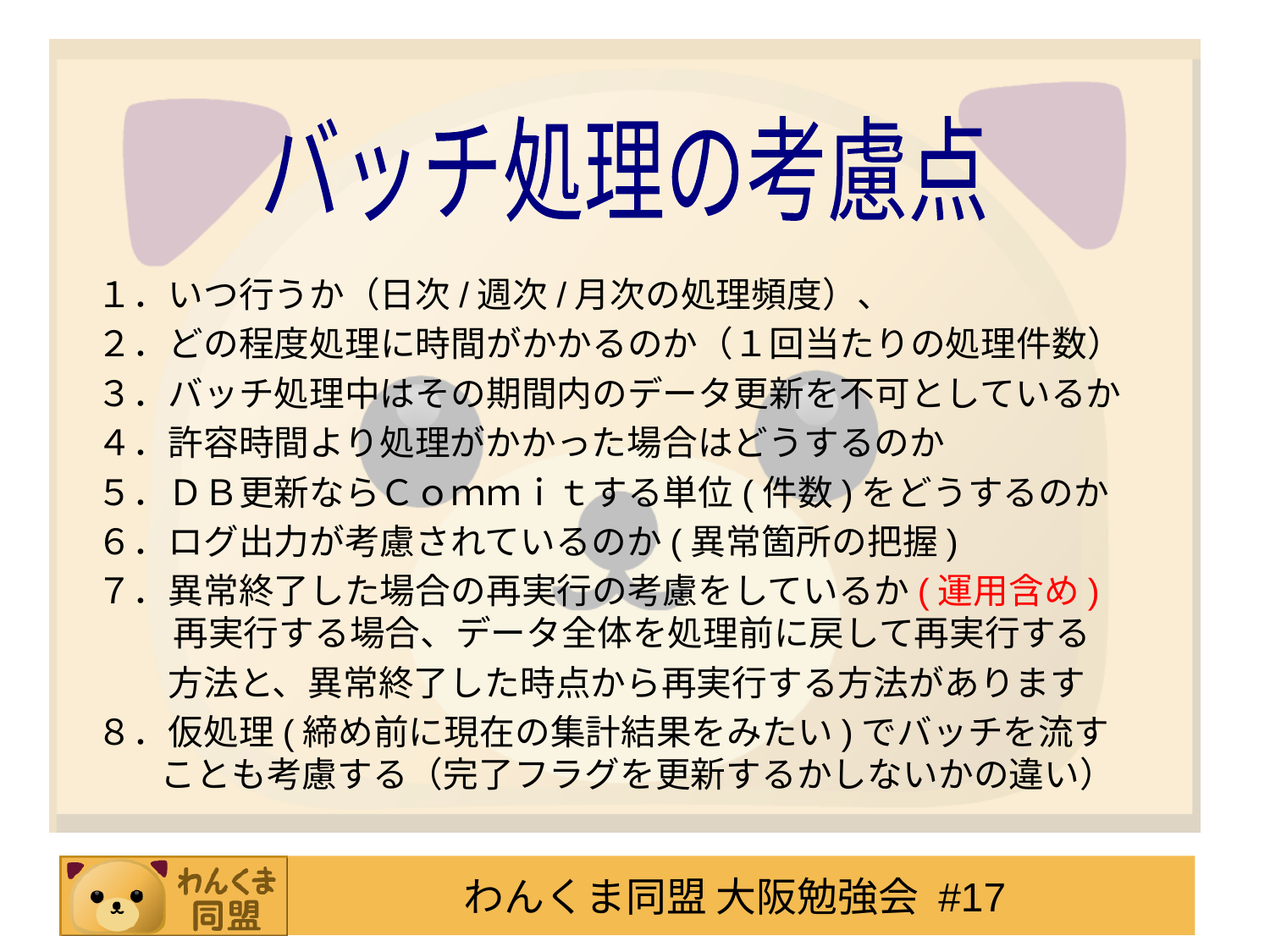

バッチ処理の考慮点
１．いつ行うか（日次/週次/月次の処理頻度）、
２．どの程度処理に時間がかかるのか（１回当たりの処理件数）
３．バッチ処理中はその期間内のデータ更新を不可としているか
４．許容時間より処理がかかった場合はどうするのか
５．ＤＢ更新ならＣｏｍｍｉｔする単位(件数)をどうするのか
６．ログ出力が考慮されているのか(異常箇所の把握)
７．異常終了した場合の再実行の考慮をしているか(運用含め)
  再実行する場合、データ全体を処理前に戻して再実行する
　　方法と、異常終了した時点から再実行する方法があります
８．仮処理(締め前に現在の集計結果をみたい)でバッチを流す
  ことも考慮する（完了フラグを更新するかしないかの違い）